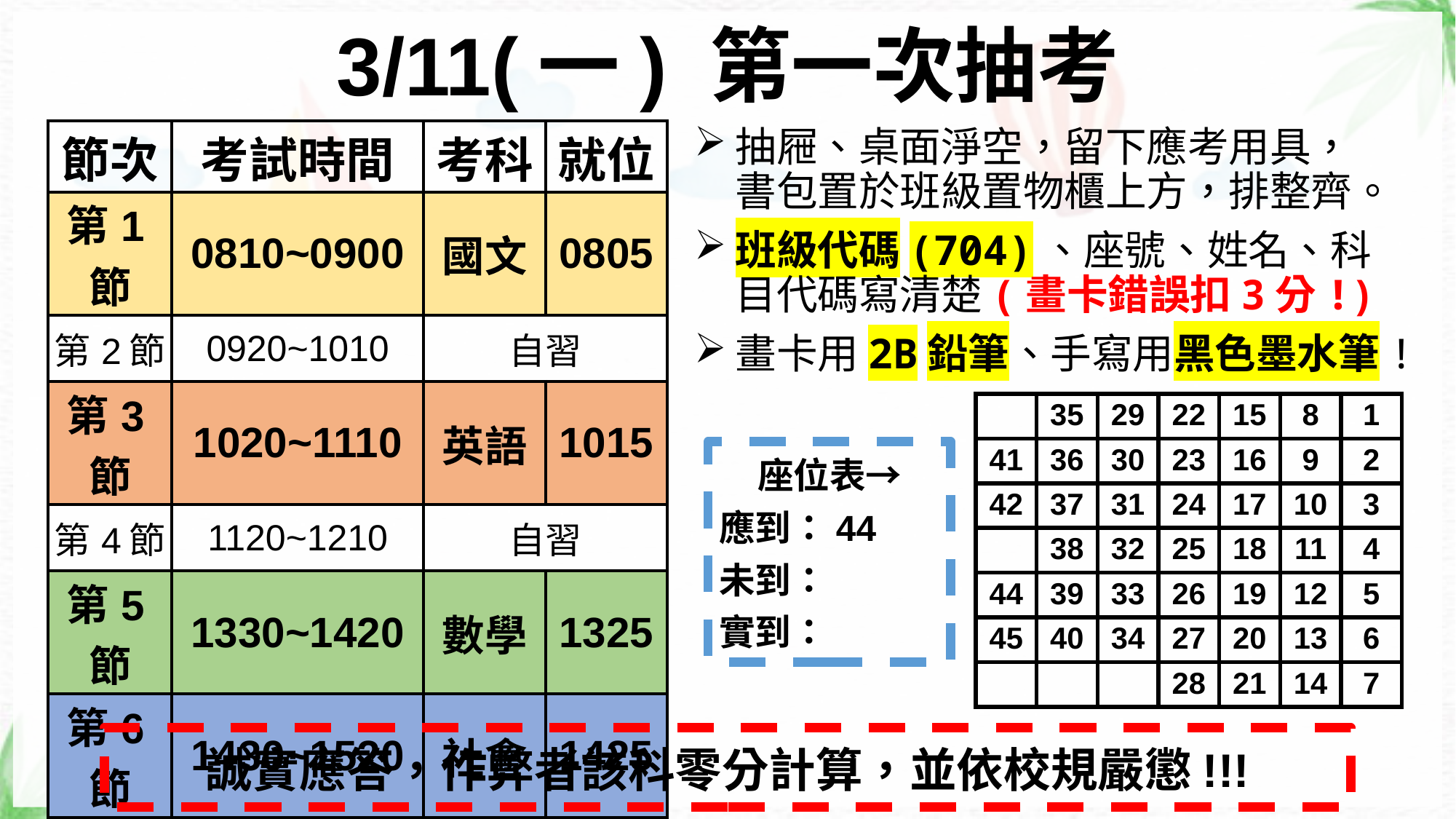

# 3/11(一) 第一次抽考

| 節次 | 考試時間 | 考科 | 就位 |
| --- | --- | --- | --- |
| 第1節 | 0810~0900 | 國文 | 0805 |
| 第2節 | 0920~1010 | 自習 |  |
| 第3節 | 1020~1110 | 英語 | 1015 |
| 第4節 | 1120~1210 | 自習 |  |
| 第5節 | 1330~1420 | 數學 | 1325 |
| 第6節 | 1430~1520 | 社會 | 1425 |
| 第7節 | 1540~1630 | 自習 |  |
| 第8節 | 1640~1730 | 自然 | 1635 |
抽屜、桌面淨空，留下應考用具，書包置於班級置物櫃上方，排整齊。
班級代碼(704)、座號、姓名、科目代碼寫清楚(畫卡錯誤扣3分!)
畫卡用2B鉛筆、手寫用黑色墨水筆!

|  | 35 | 29 | 22 | 15 | 8 | 1 |
| --- | --- | --- | --- | --- | --- | --- |
| 41 | 36 | 30 | 23 | 16 | 9 | 2 |
| 42 | 37 | 31 | 24 | 17 | 10 | 3 |
|  | 38 | 32 | 25 | 18 | 11 | 4 |
| 44 | 39 | 33 | 26 | 19 | 12 | 5 |
| 45 | 40 | 34 | 27 | 20 | 13 | 6 |
|  |  |  | 28 | 21 | 14 | 7 |
座位表→
應到：44
未到：
實到：

誠實應答，作弊者該科零分計算，並依校規嚴懲!!!